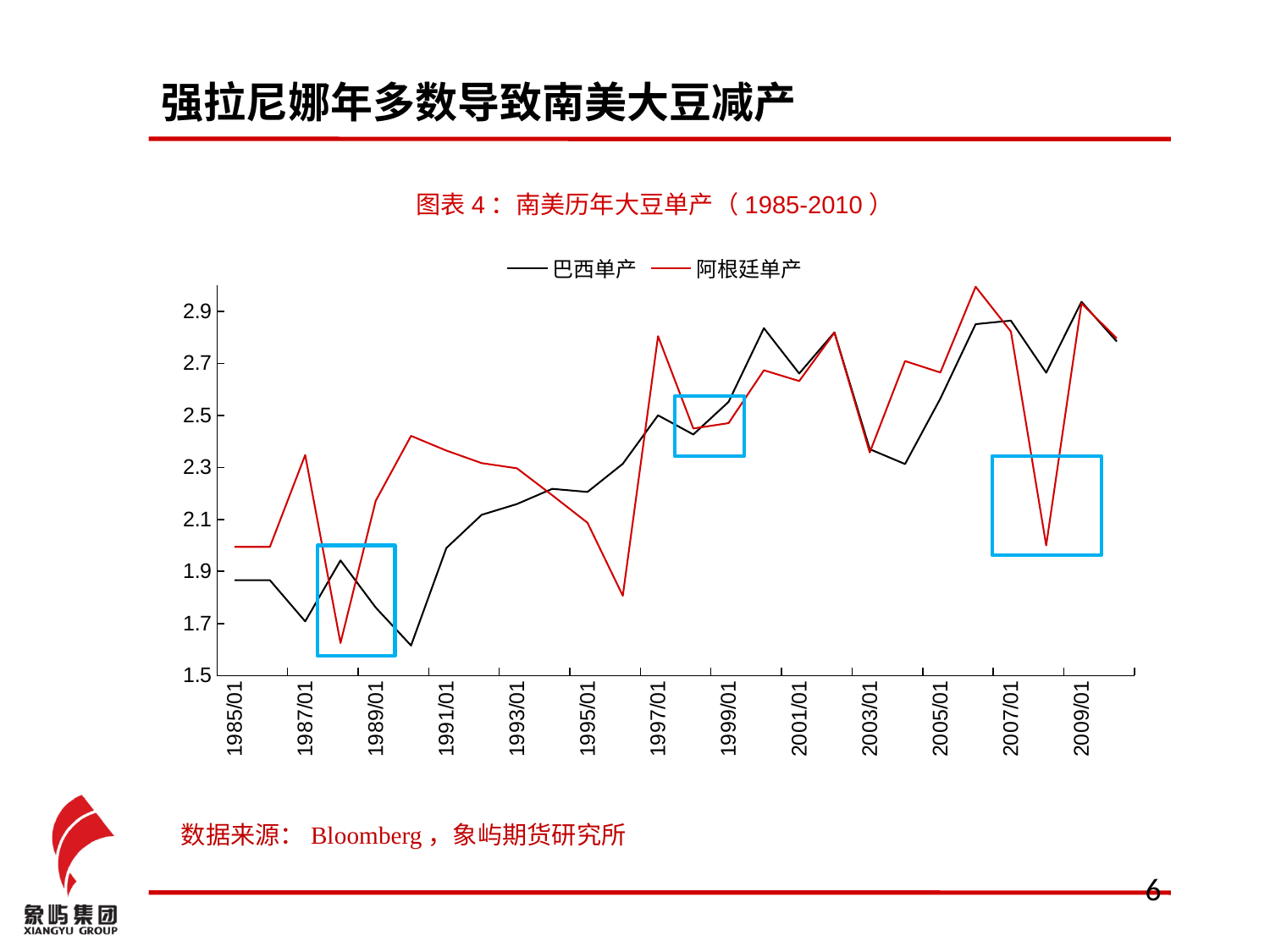

强拉尼娜年多数导致南美大豆减产
图表4：南美历年大豆单产（1985-2010）

### Chart

| Category | 巴西单产 | 阿根廷单产 |
|---|---|---|
| 40180 | 2.783505154639175 | 2.795698924731179 |
| 39815 | 2.9361702127659592 | 2.9301075268817205 |
| 39449 | 2.663594470046087 | 2.0 |
| 39084 | 2.863849765258216 | 2.822063404801168 |
| 38719 | 2.8502415458937187 | 2.9938650306748404 |
| 38354 | 2.564217913536371 | 2.664473684210526 |
| 37988 | 2.3126936335471413 | 2.708333333333337 |
| 37623 | 2.3698884758364307 | 2.357142857142857 |
| 37258 | 2.818733738074588 | 2.817460317460318 |
| 36893 | 2.660550458715601 | 2.631578947368421 |
| 36527 | 2.834792593655802 | 2.673076923076923 |
| 36162 | 2.551470588235294 | 2.4699988349062068 |
| 35797 | 2.4263565891472867 | 2.4494794856093067 |
| 35432 | 2.5 | 2.804141501294219 |
| 35066 | 2.3135593220338944 | 1.806451612903226 |
| 34701 | 2.2054794520547945 | 2.0869565217391304 |
| 34336 | 2.2174657534246576 | 2.192982456140351 |
| 33971 | 2.1590909090909087 | 2.296296296296297 |
| 33605 | 2.1176470588235294 | 2.3163265306122427 |
| 33240 | 1.9896907216494846 | 2.3645833333333335 |
| 32875 | 1.6153846153846132 | 2.421052631578943 |
| 32510 | 1.761038961038962 | 2.1717171717171753 |
| 32144 | 1.9423868312757238 | 1.625 |
| 31779 | 1.7080568720379148 | 2.347417840375589 |
| 31414 | 1.866235167206043 | 1.9943019943019962 |
| 31049 | 1.866235167206043 | 1.9943019943019962 |

数据来源：Bloomberg，象屿期货研究所